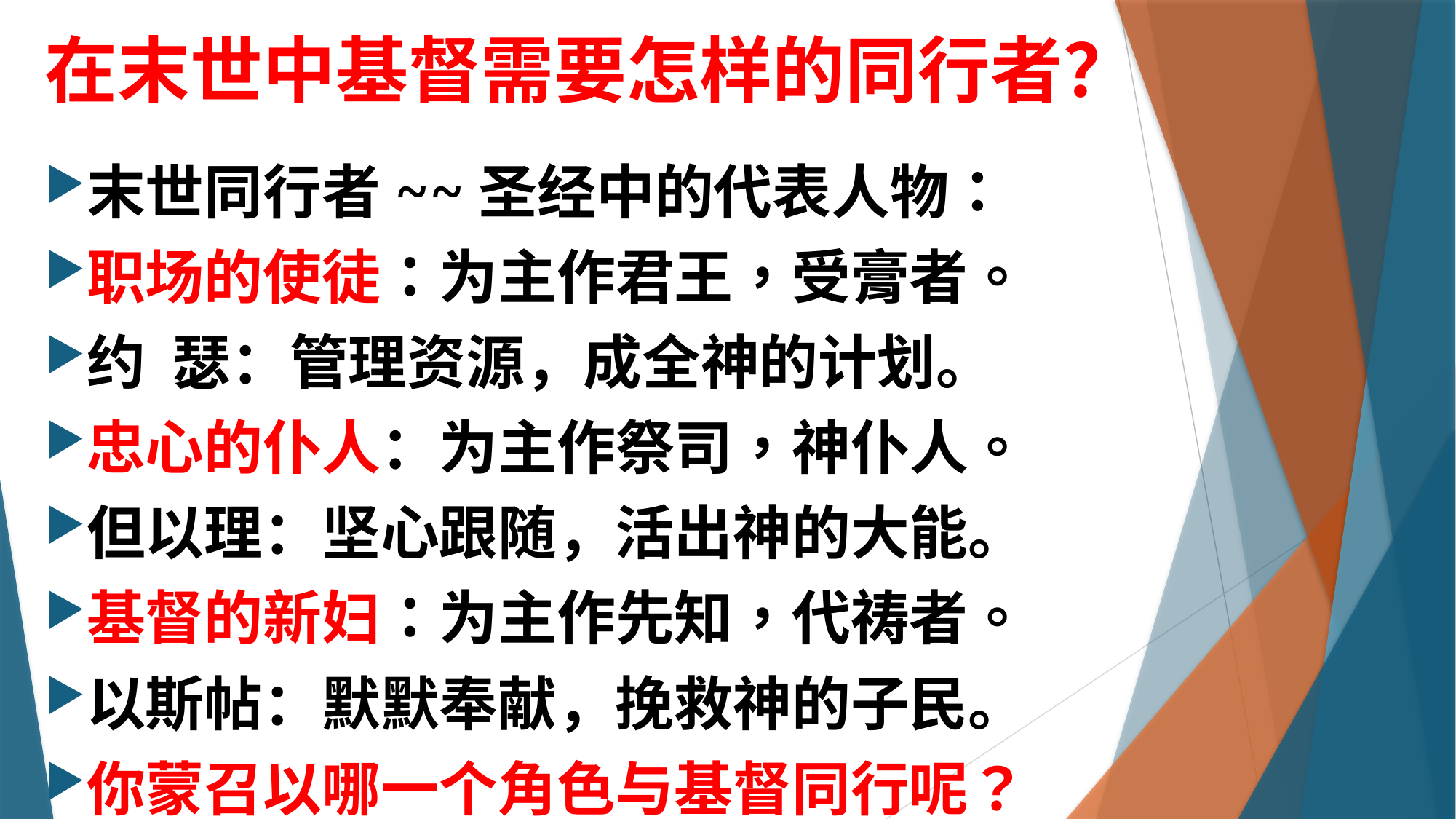

# 在末世中基督需要怎样的同行者？
末世同行者~~圣经中的代表人物：
职场的使徒：为主作君王，受膏者。
约  瑟：管理资源，成全神的计划。
忠心的仆人：为主作祭司，神仆人。
但以理：坚心跟随，活出神的大能。
基督的新妇：为主作先知，代祷者。
以斯帖：默默奉献，挽救神的子民。
你蒙召以哪一个角色与基督同行呢？